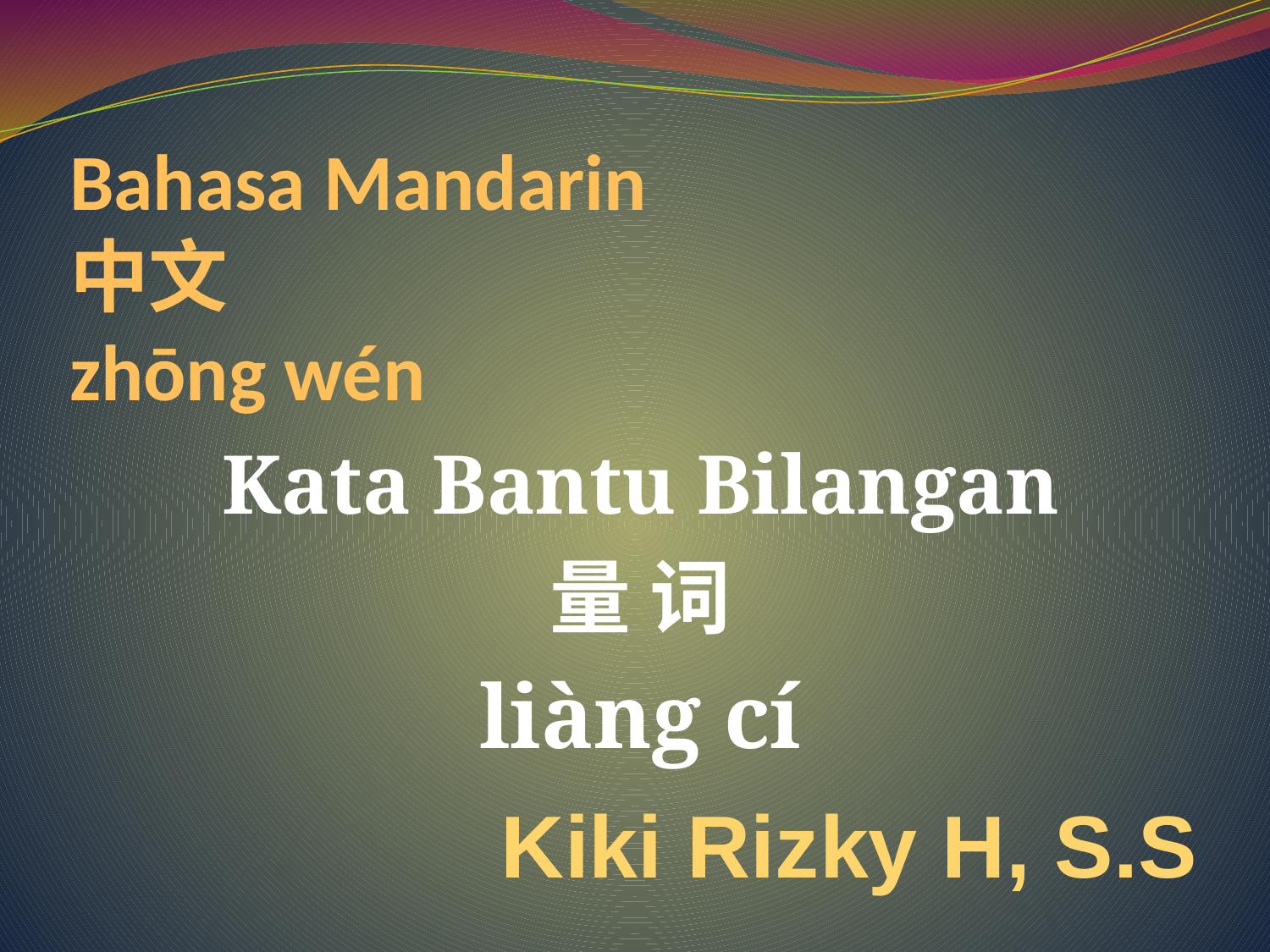

# Bahasa Mandarin 中文 zhōng wén
Kata Bantu Bilangan
量 词
liàng cí
Kiki Rizky H, S.S